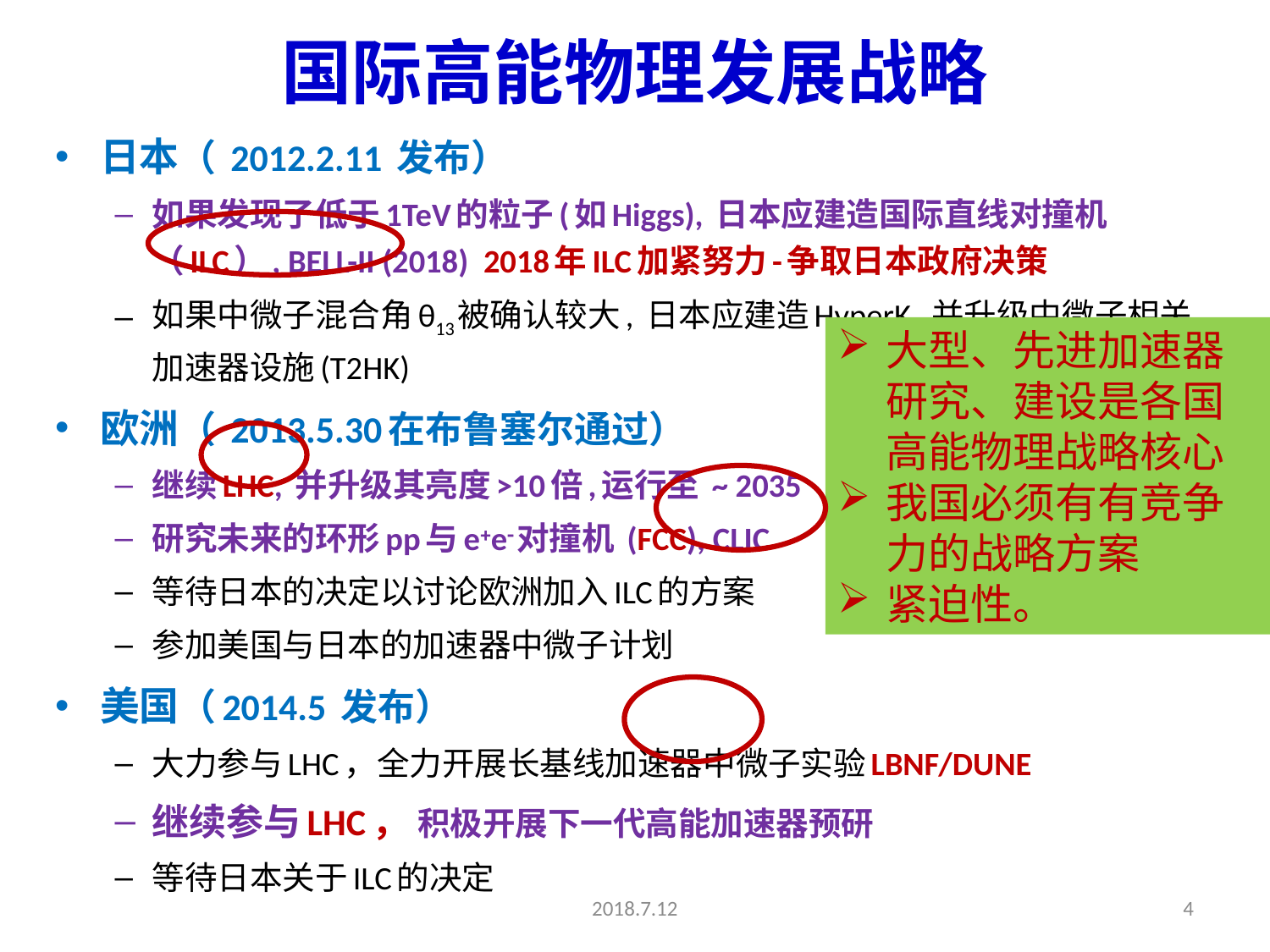

# 国际高能物理发展战略
日本（ 2012.2.11 发布）
如果发现了低于1TeV的粒子(如Higgs), 日本应建造国际直线对撞机（ILC）, BELL-II (2018)  2018年ILC加紧努力-争取日本政府决策
如果中微子混合角θ13被确认较大, 日本应建造HyperK, 并升级中微子相关加速器设施(T2HK)
欧洲（ 2013.5.30在布鲁塞尔通过）
继续LHC, 并升级其亮度>10倍,运行至 ~ 2035
研究未来的环形pp与e+e−对撞机 (FCC), CLIC
等待日本的决定以讨论欧洲加入ILC的方案
参加美国与日本的加速器中微子计划
美国（2014.5 发布）
大力参与LHC，全力开展长基线加速器中微子实验LBNF/DUNE
继续参与LHC， 积极开展下一代高能加速器预研
等待日本关于ILC的决定

大型、先进加速器研究、建设是各国高能物理战略核心
我国必须有有竞争力的战略方案
紧迫性。

2018.7.12
4